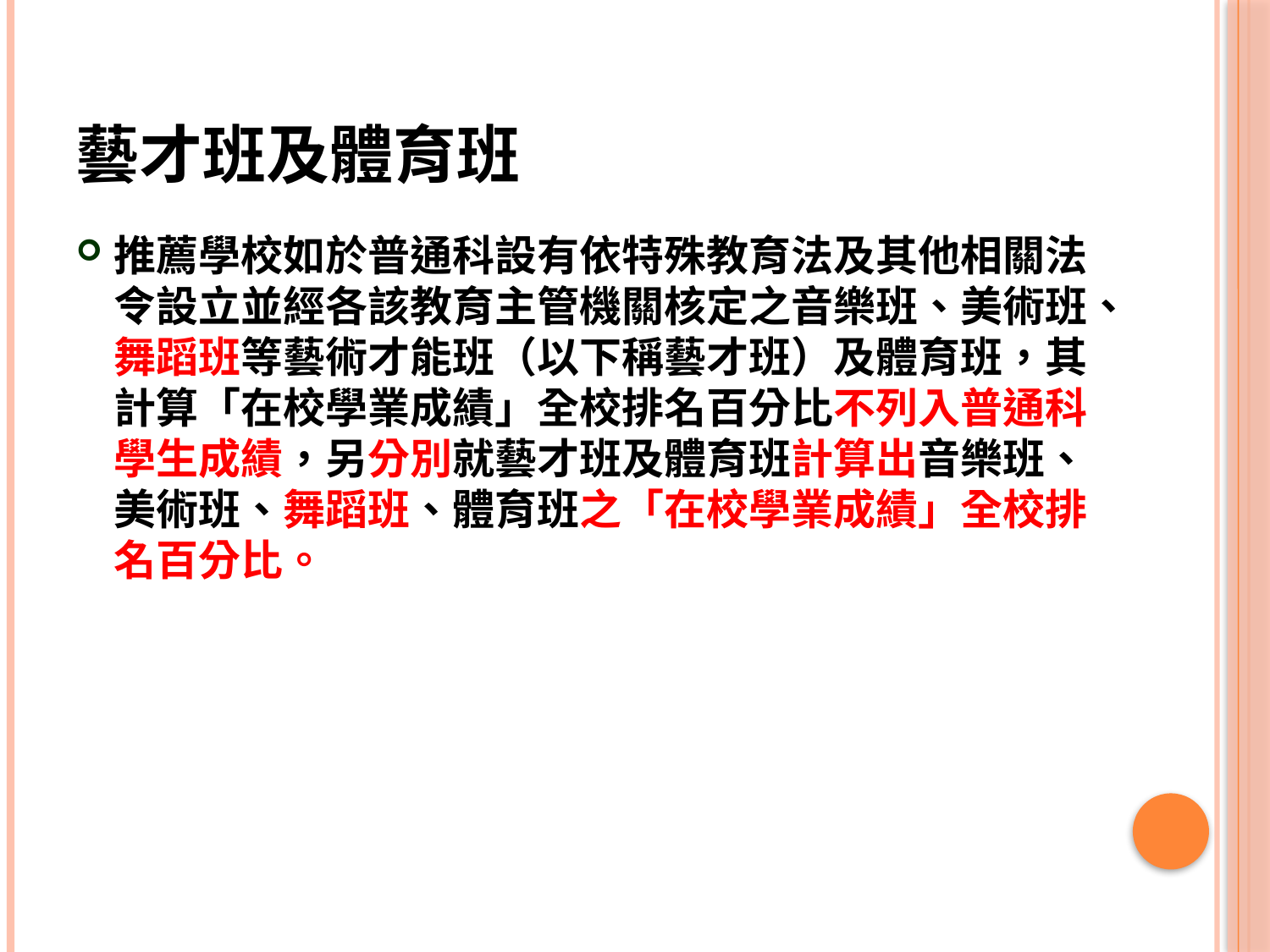

# 藝才班及體育班
推薦學校如於普通科設有依特殊教育法及其他相關法令設立並經各該教育主管機關核定之音樂班、美術班、舞蹈班等藝術才能班（以下稱藝才班）及體育班，其計算「在校學業成績」全校排名百分比不列入普通科學生成績，另分別就藝才班及體育班計算出音樂班、美術班、舞蹈班、體育班之「在校學業成績」全校排名百分比。